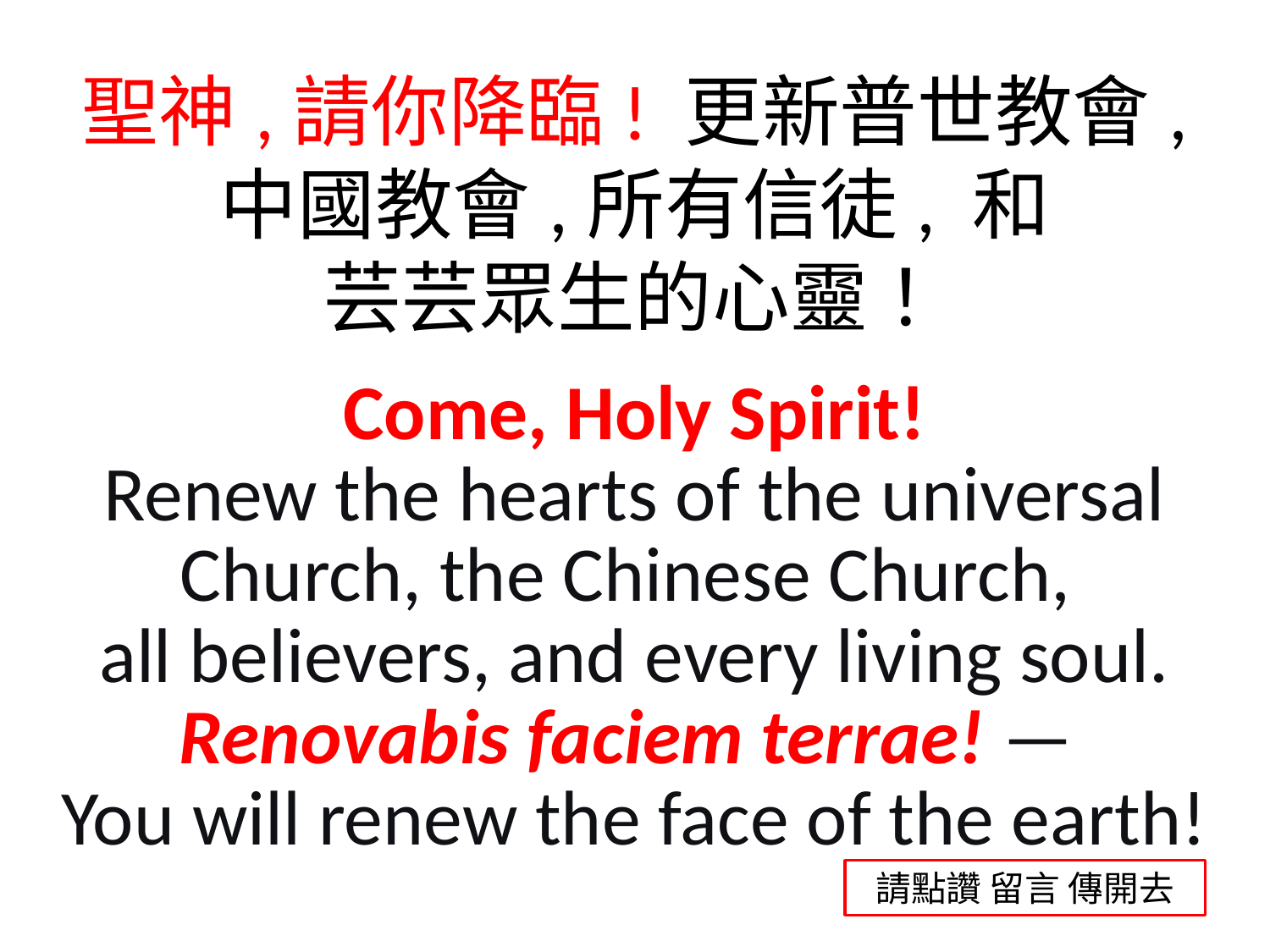

聖神,請你降臨! 更新普世教會,
中國教會,所有信徒, 和
芸芸眾生的心靈！
Come, Holy Spirit!
Renew the hearts of the universal Church, the Chinese Church,
all believers, and every living soul.
Renovabis faciem terrae! —
You will renew the face of the earth!
請點讚 留言 傳開去